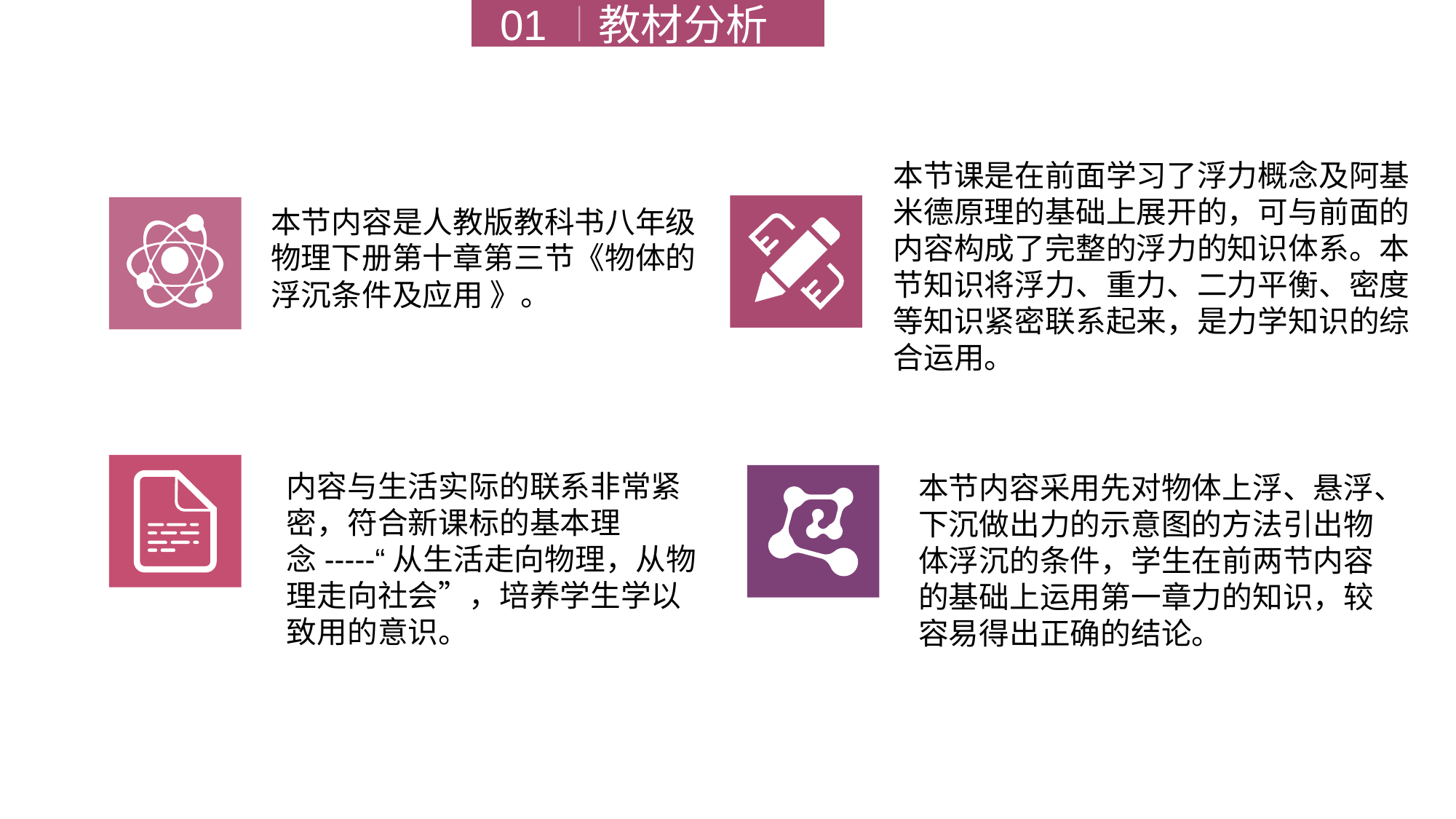

01
教材分析
本节课是在前面学习了浮力概念及阿基
米德原理的基础上展开的，可与前面的
内容构成了完整的浮力的知识体系。本
节知识将浮力、重力、二力平衡、密度
等知识紧密联系起来，是力学知识的综
合运用。

本节内容是人教版教科书八年级物理下册第十章第三节《物体的浮沉条件及应用 》。

内容与生活实际的联系非常紧密，符合新课标的基本理念-----“从生活走向物理，从物理走向社会”，培养学生学以致用的意识。
本节内容采用先对物体上浮、悬浮、
下沉做出力的示意图的方法引出物
体浮沉的条件，学生在前两节内容
的基础上运用第一章力的知识，较
容易得出正确的结论。